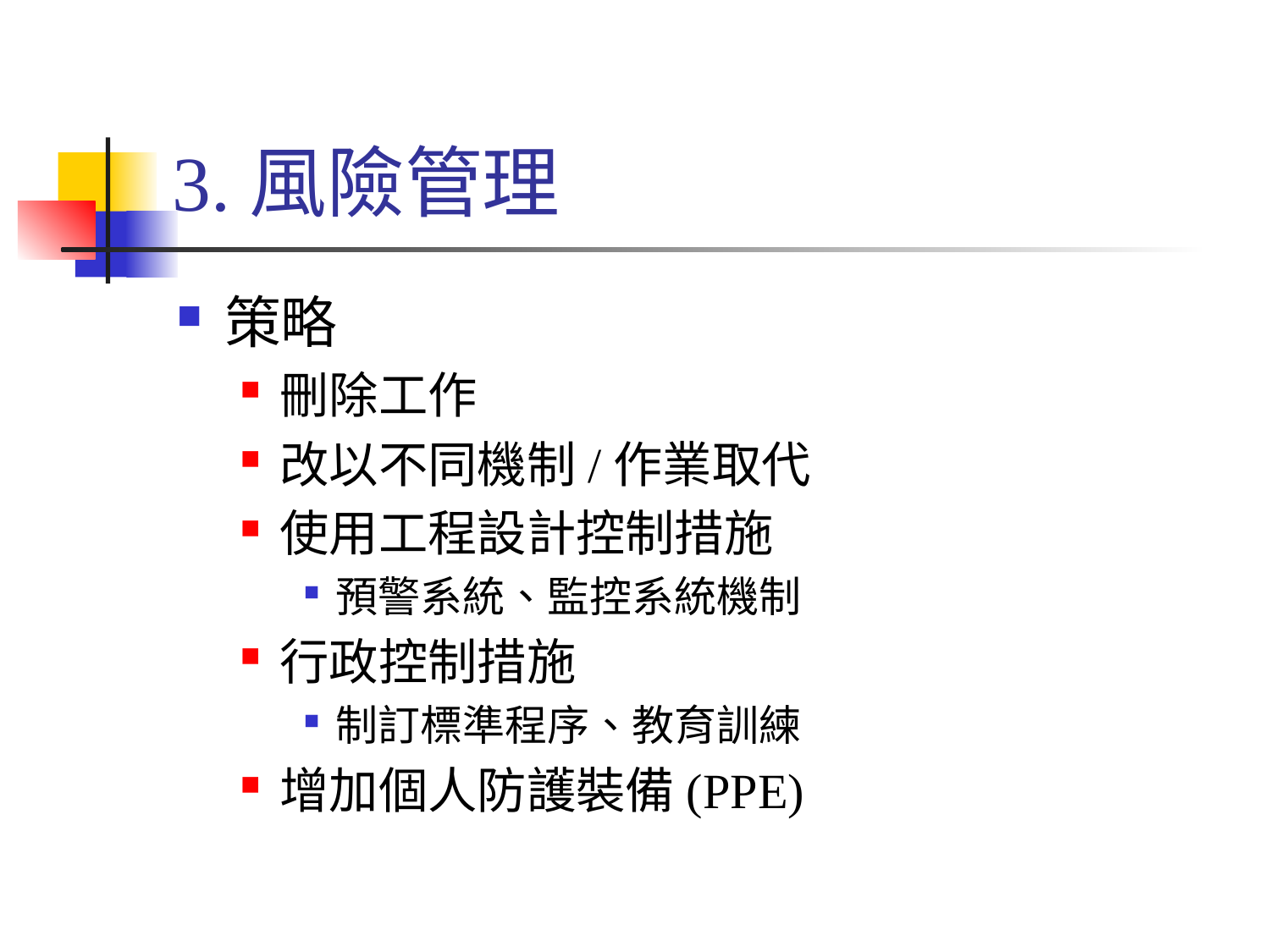

# 3.風險管理
策略
刪除工作
改以不同機制/作業取代
使用工程設計控制措施
預警系統、監控系統機制
行政控制措施
制訂標準程序、教育訓練
增加個人防護裝備(PPE)